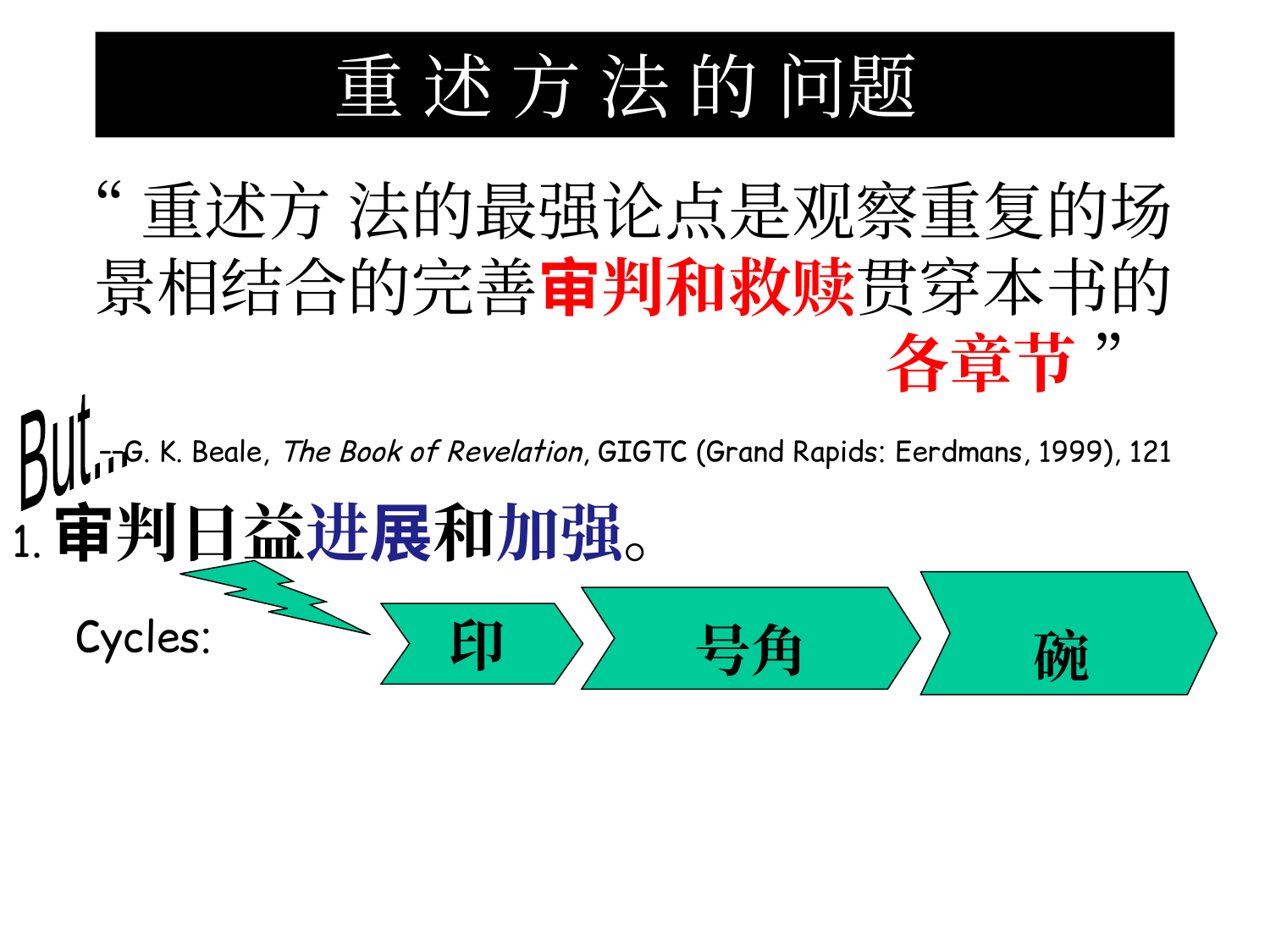

重 述 方 法 的 问题
“重述方 法的最强论点是观察重复的场景相结合的完善审判和救赎贯穿本书的各章节 ”

––G. K. Beale, The Book of Revelation, GIGTC (Grand Rapids: Eerdmans, 1999), 121
But...
1.审判日益进展和加强。

Cycles:

碗

号角
印